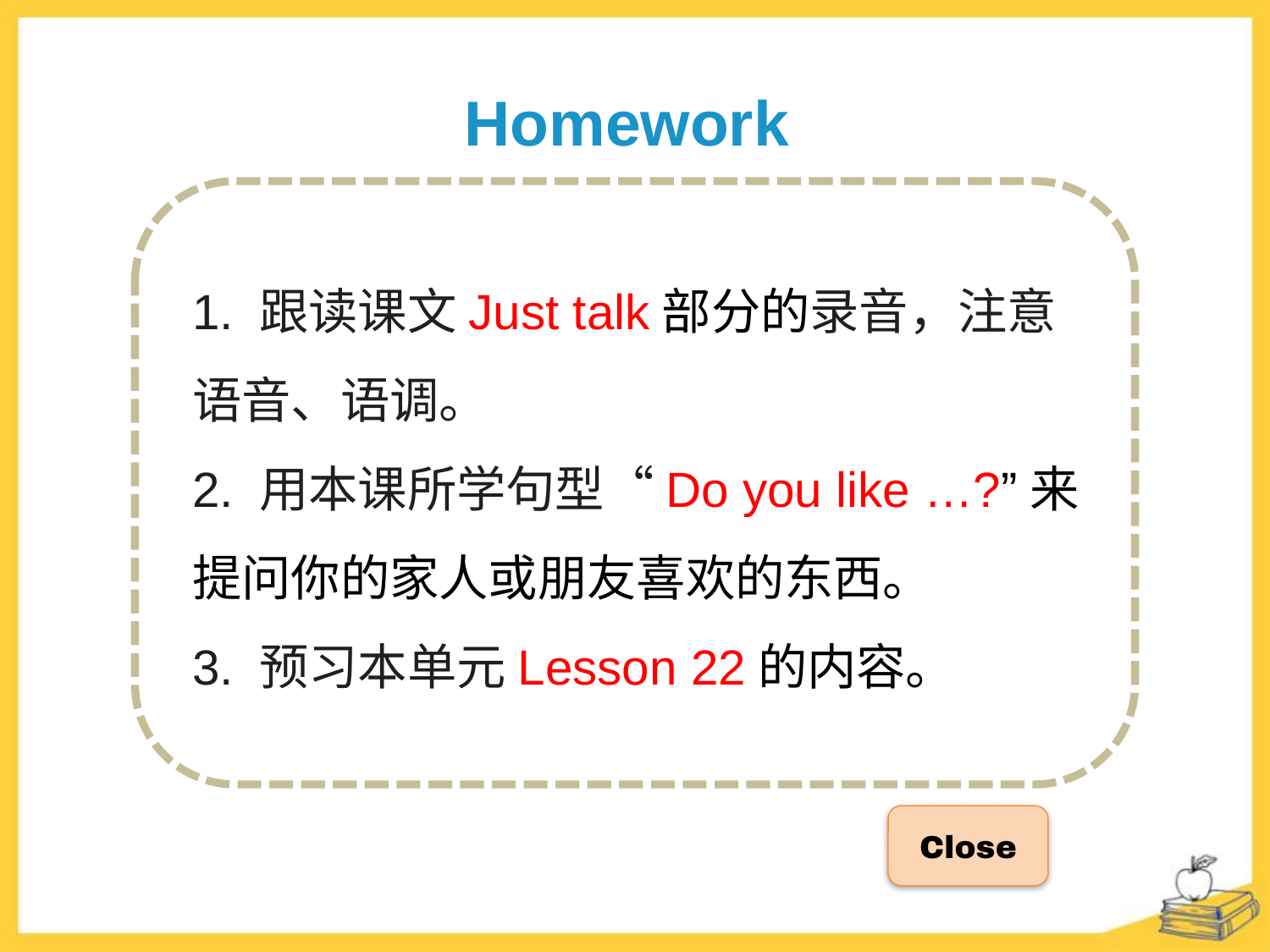

Homework

1. 跟读课文Just talk部分的录音，注意语音、语调。
2. 用本课所学句型“Do you like …?”来提问你的家人或朋友喜欢的东西。
3. 预习本单元Lesson 22的内容。
Close